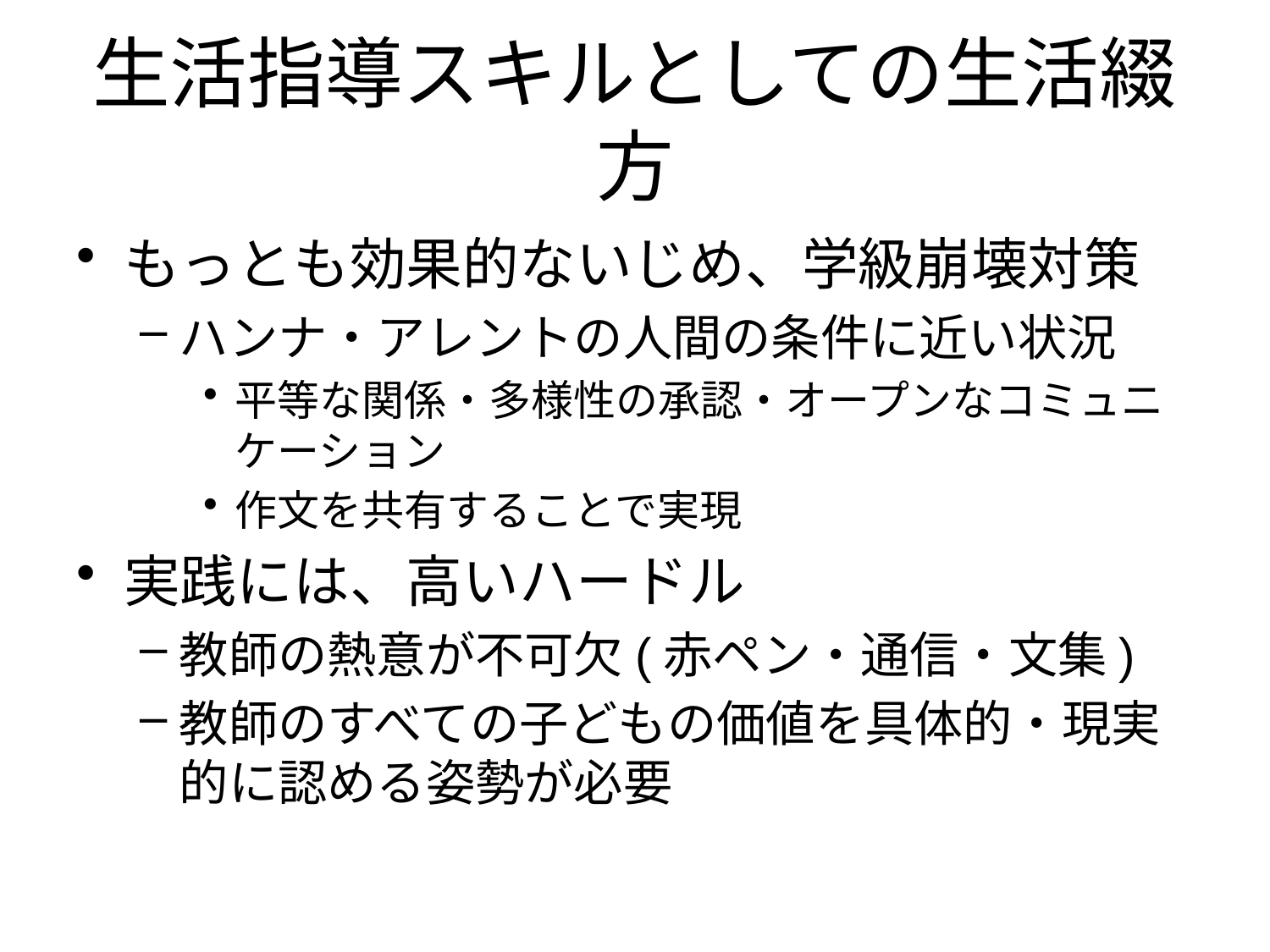

# 生活指導スキルとしての生活綴方
もっとも効果的ないじめ、学級崩壊対策
ハンナ・アレントの人間の条件に近い状況
平等な関係・多様性の承認・オープンなコミュニケーション
作文を共有することで実現
実践には、高いハードル
教師の熱意が不可欠(赤ペン・通信・文集)
教師のすべての子どもの価値を具体的・現実的に認める姿勢が必要